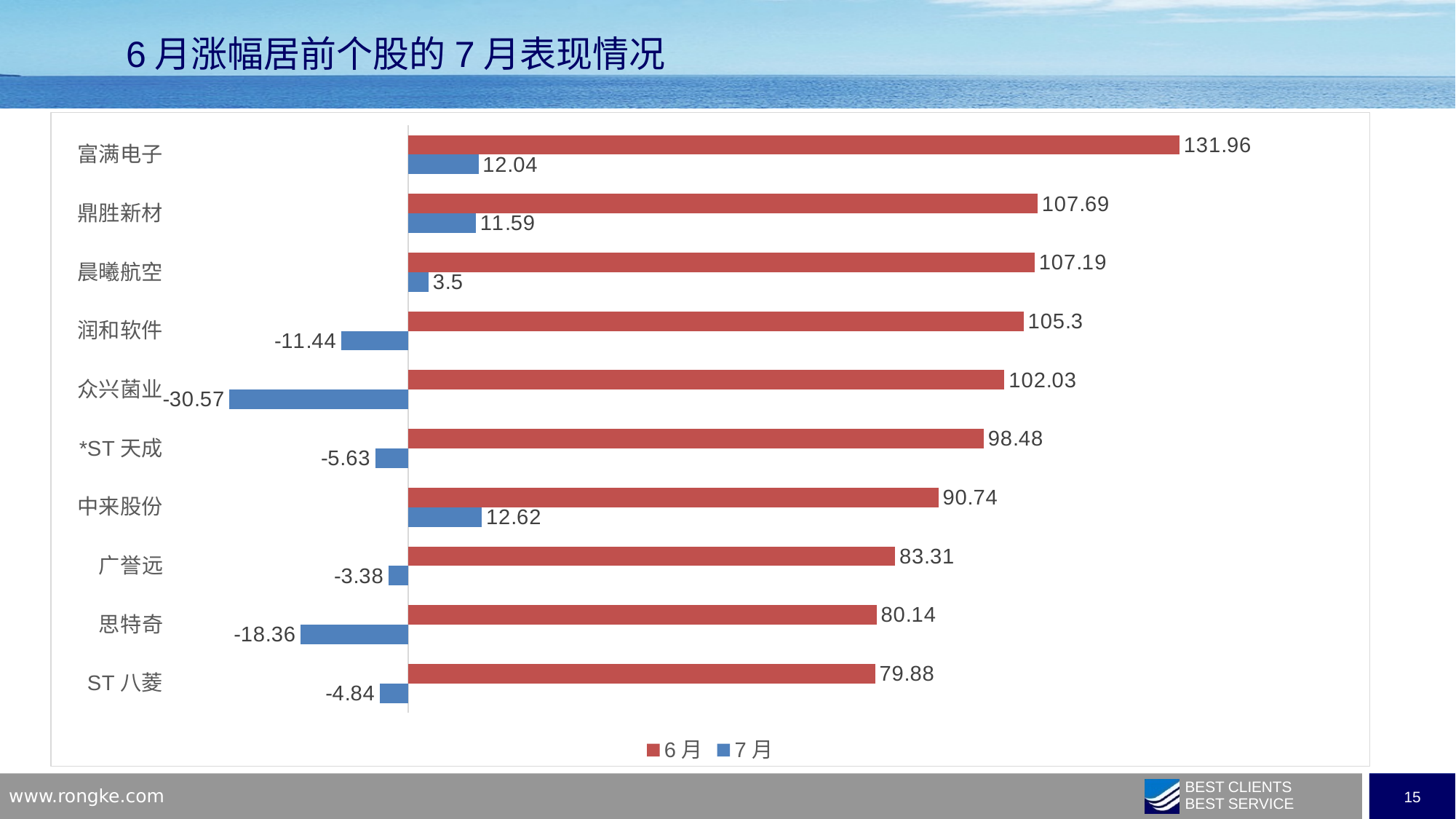

6月涨幅居前个股的7月表现情况

### Chart

| Category | 7月 | 6月 |
|---|---|---|
| ST八菱 | -4.84 | 79.88 |
| 思特奇 | -18.36 | 80.14 |
| 广誉远 | -3.38 | 83.31 |
| 中来股份 | 12.62 | 90.74 |
| *ST天成 | -5.63 | 98.48 |
| 众兴菌业 | -30.57 | 102.03 |
| 润和软件 | -11.44 | 105.3 |
| 晨曦航空 | 3.5 | 107.19 |
| 鼎胜新材 | 11.59 | 107.69 |
| 富满电子 | 12.04 | 131.96 |